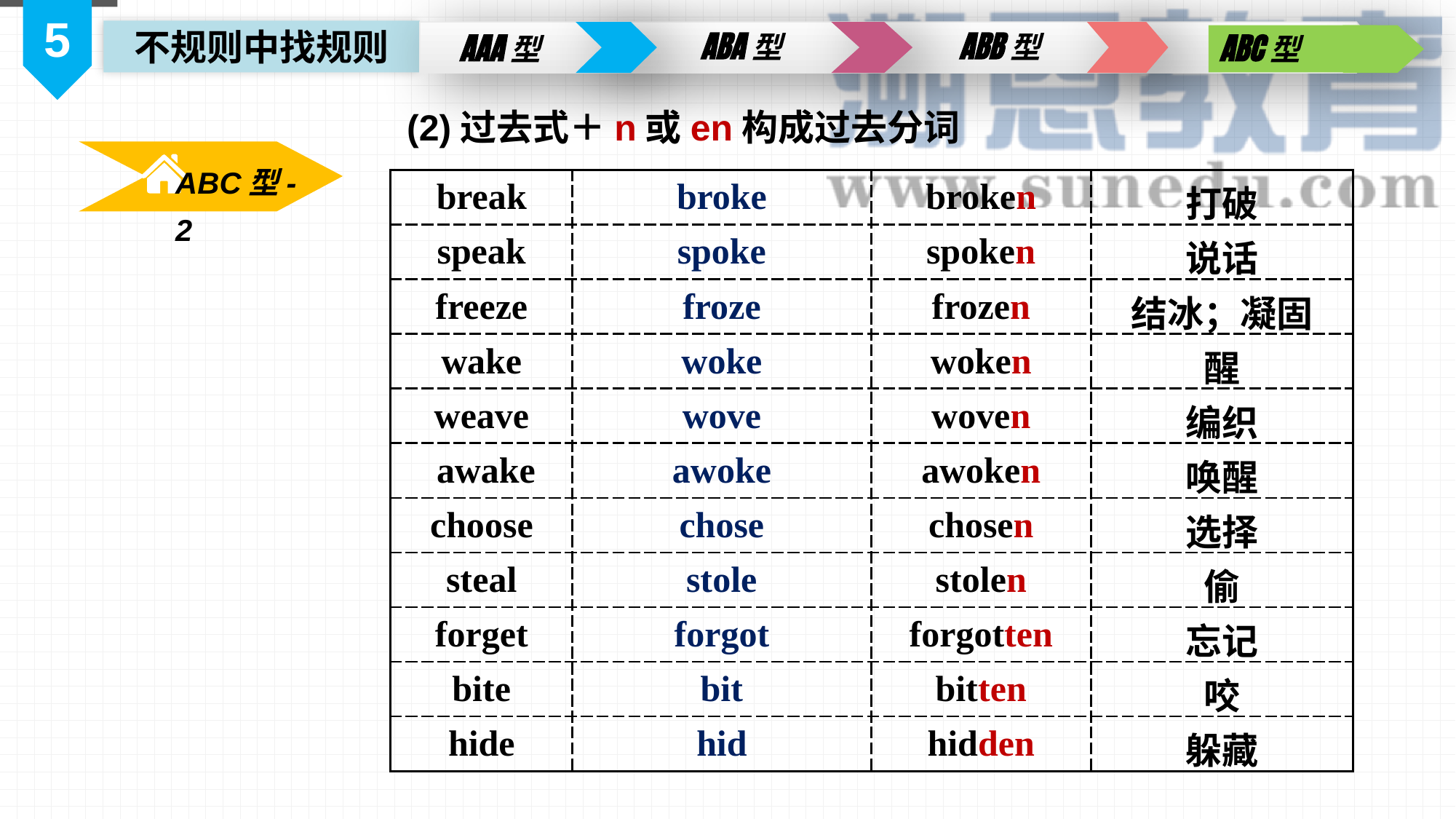

5
不规则中找规则

ABA型
ABB型
AAA型
ABC型

(2)过去式＋n或en构成过去分词

ABC型-2
| break | broke | broken | 打破 |
| --- | --- | --- | --- |
| speak | spoke | spoken | 说话 |
| freeze | froze | frozen | 结冰；凝固 |
| wake | woke | woken | 醒 |
| weave | wove | woven | 编织 |
| awake | awoke | awoken | 唤醒 |
| choose | chose | chosen | 选择 |
| steal | stole | stolen | 偷 |
| forget | forgot | forgotten | 忘记 |
| bite | bit | bitten | 咬 |
| hide | hid | hidden | 躲藏 |